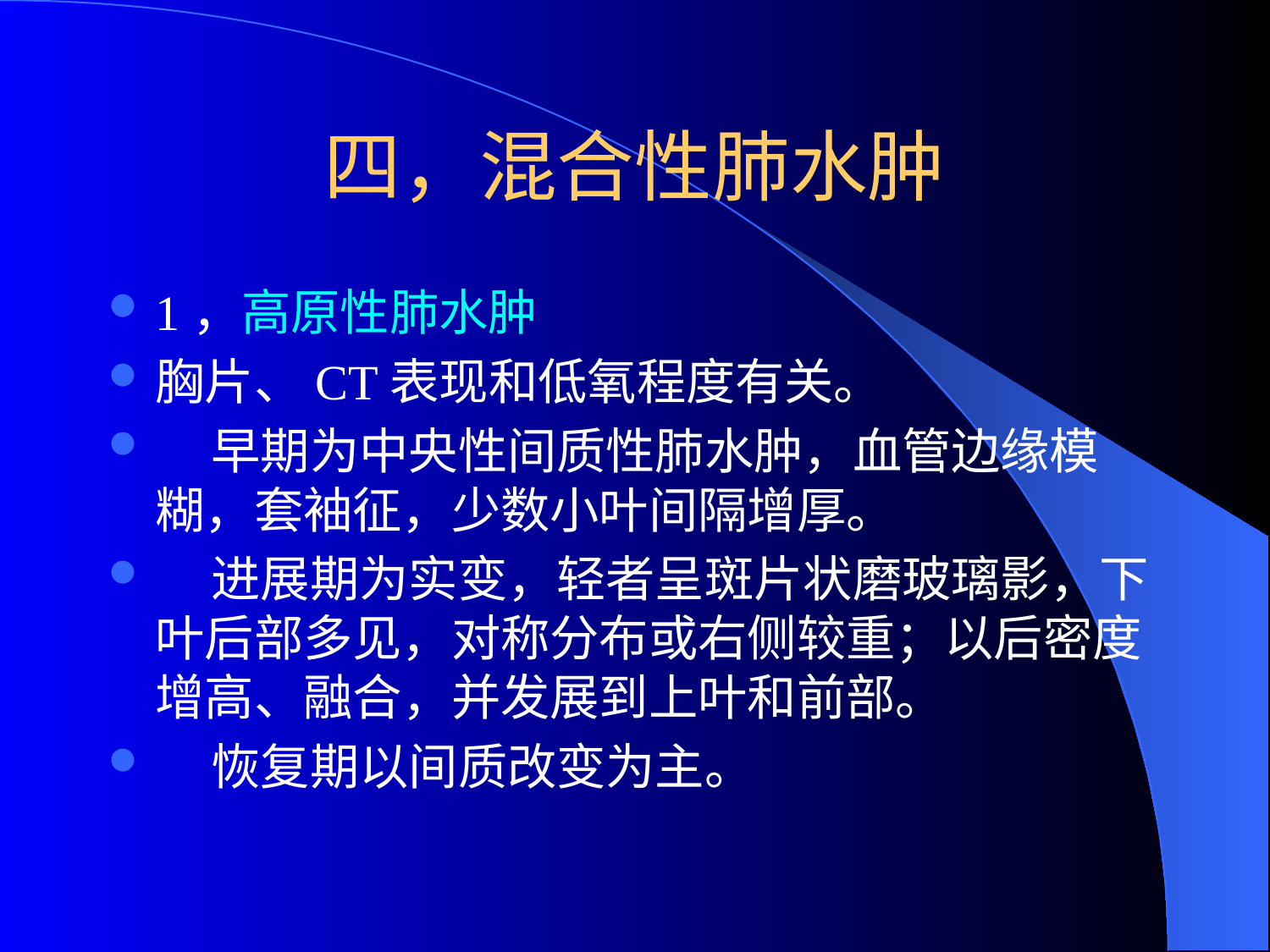

# 四，混合性肺水肿
1，高原性肺水肿
胸片、CT表现和低氧程度有关。
    早期为中央性间质性肺水肿，血管边缘模糊，套袖征，少数小叶间隔增厚。
    进展期为实变，轻者呈斑片状磨玻璃影，下叶后部多见，对称分布或右侧较重；以后密度增高、融合，并发展到上叶和前部。
    恢复期以间质改变为主。